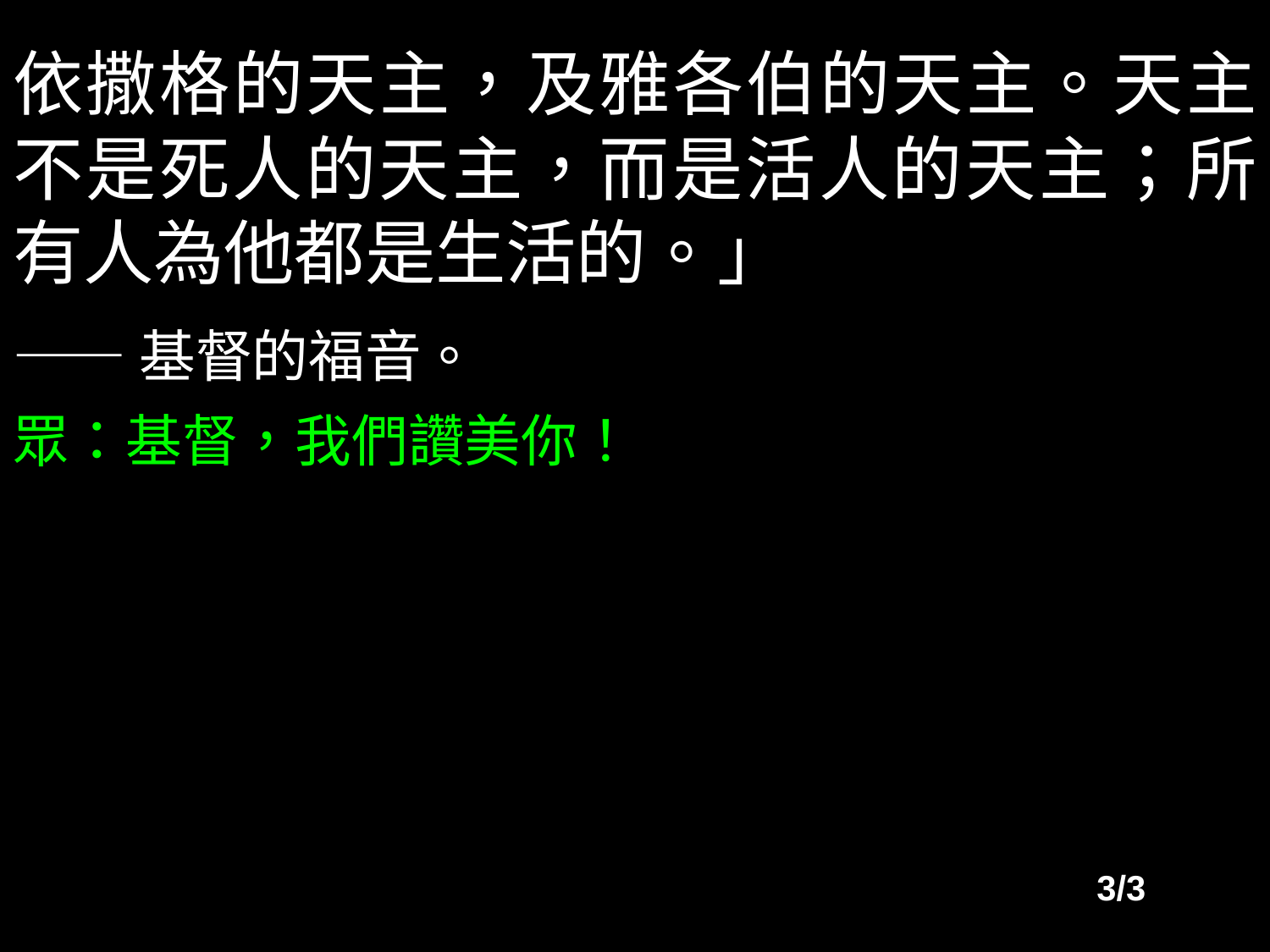

依撒格的天主，及雅各伯的天主。天主不是死人的天主，而是活人的天主；所有人為他都是生活的。」
——基督的福音。
眾：基督，我們讚美你！

3/3